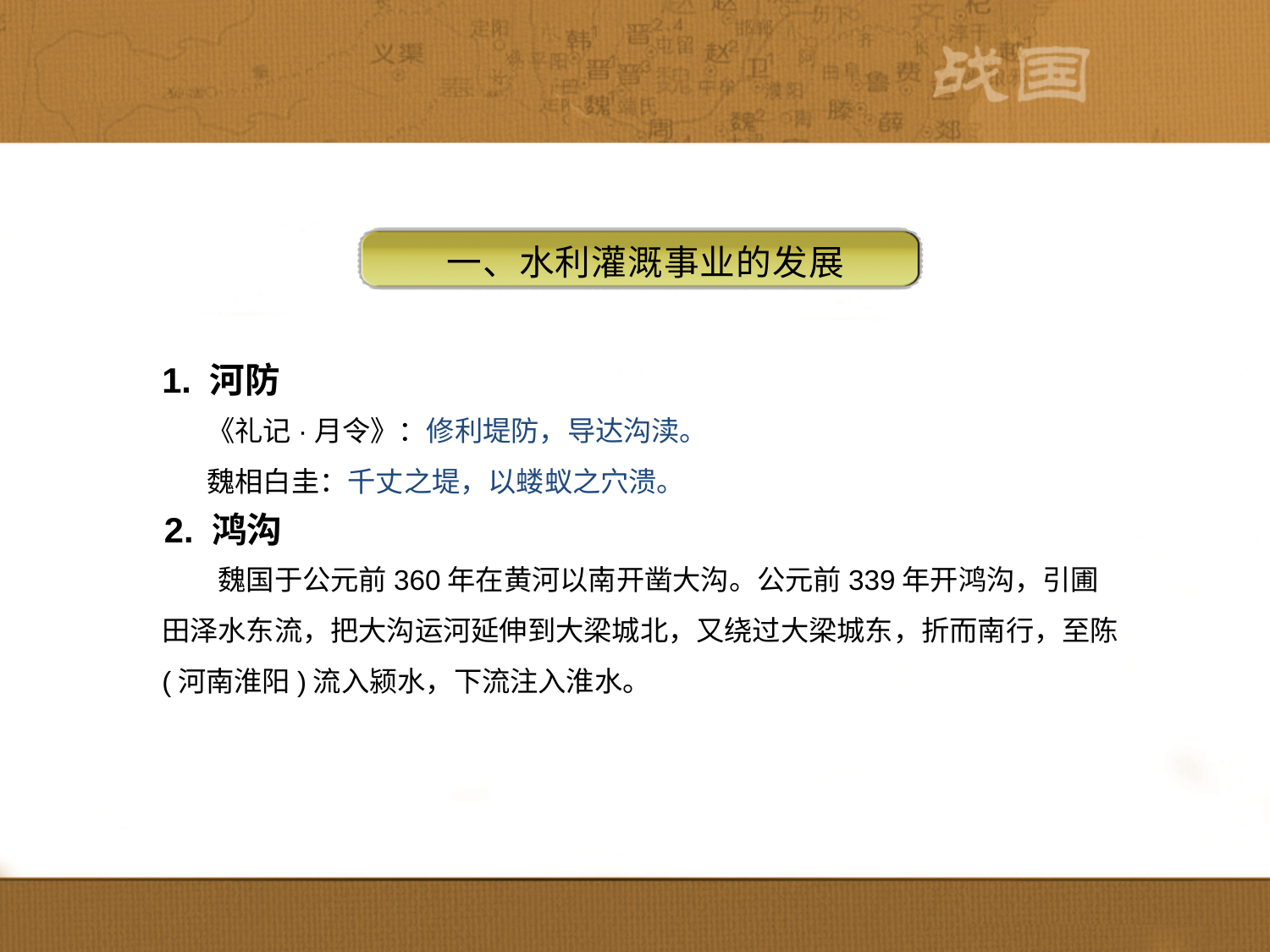

一、水利灌溉事业的发展
1. 河防
《礼记·月令》：修利堤防，导达沟渎。
魏相白圭：千丈之堤，以蝼蚁之穴溃。
2. 鸿沟
　　魏国于公元前360年在黄河以南开凿大沟。公元前339年开鸿沟，引圃田泽水东流，把大沟运河延伸到大梁城北，又绕过大梁城东，折而南行，至陈(河南淮阳)流入颍水，下流注入淮水。